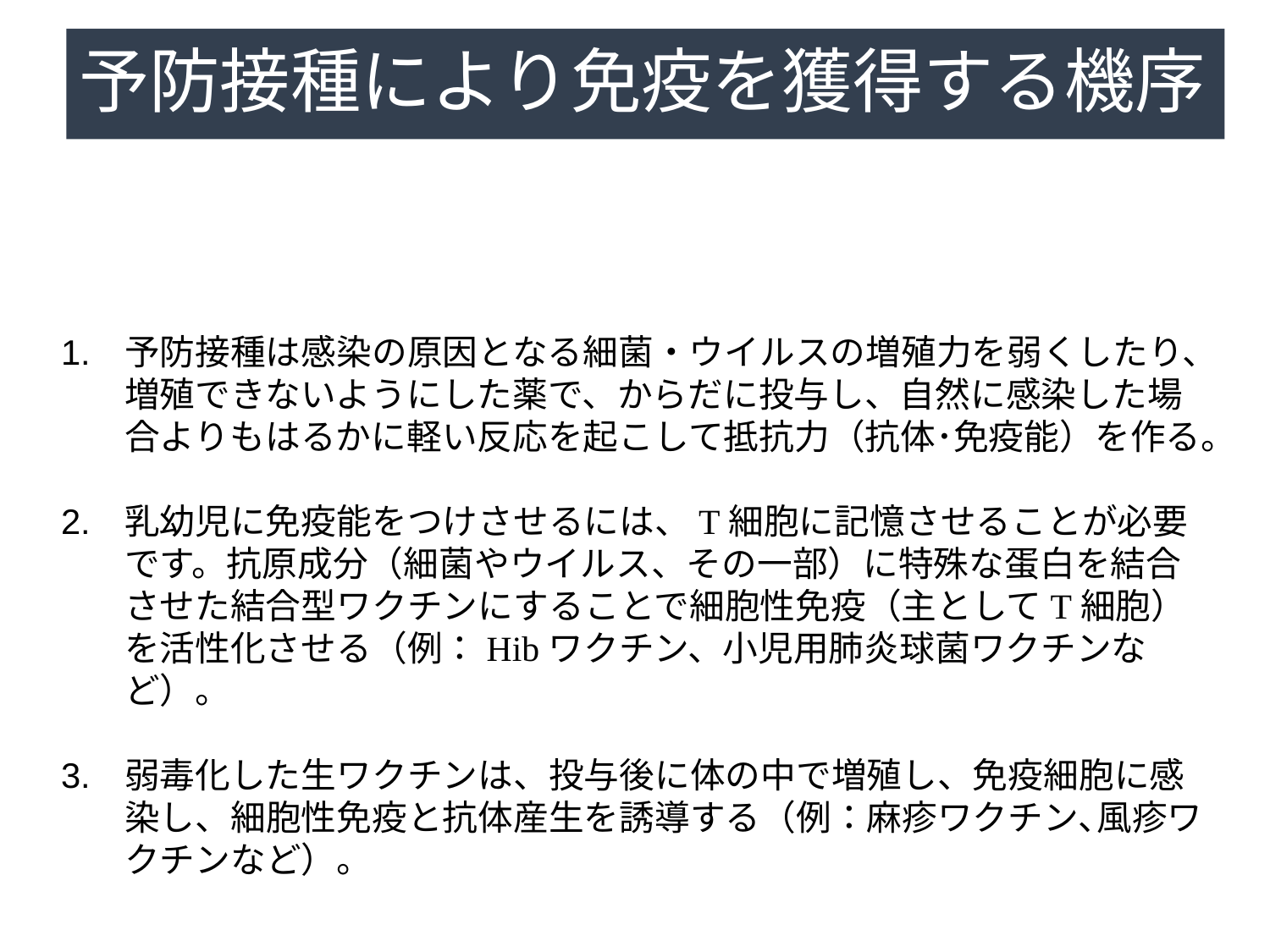

# 予防接種により免疫を獲得する機序
予防接種は感染の原因となる細菌・ウイルスの増殖力を弱くしたり、増殖できないようにした薬で、からだに投与し、自然に感染した場合よりもはるかに軽い反応を起こして抵抗力（抗体･免疫能）を作る。

乳幼児に免疫能をつけさせるには、T細胞に記憶させることが必要です。抗原成分（細菌やウイルス、その一部）に特殊な蛋白を結合させた結合型ワクチンにすることで細胞性免疫（主としてT細胞）を活性化させる（例：Hibワクチン、小児用肺炎球菌ワクチンなど）。

弱毒化した生ワクチンは、投与後に体の中で増殖し、免疫細胞に感染し、細胞性免疫と抗体産生を誘導する（例：麻疹ワクチン､風疹ワクチンなど）。